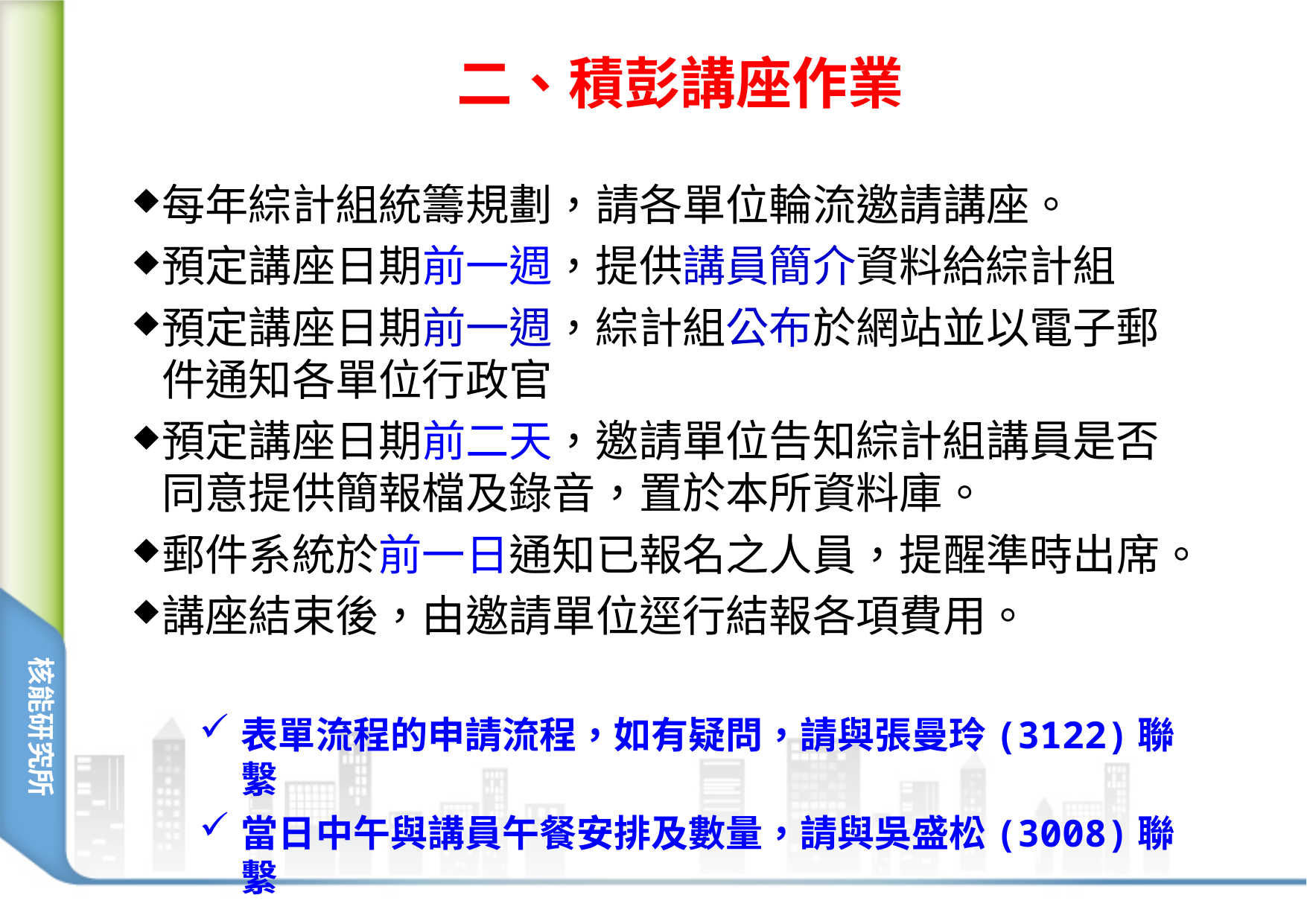

# 二、積彭講座作業
每年綜計組統籌規劃，請各單位輪流邀請講座。
預定講座日期前一週，提供講員簡介資料給綜計組
預定講座日期前一週，綜計組公布於網站並以電子郵件通知各單位行政官
預定講座日期前二天，邀請單位告知綜計組講員是否同意提供簡報檔及錄音，置於本所資料庫。
郵件系統於前一日通知已報名之人員，提醒準時出席。
講座結束後，由邀請單位逕行結報各項費用。

表單流程的申請流程，如有疑問，請與張曼玲(3122)聯繫
當日中午與講員午餐安排及數量，請與吳盛松(3008)聯繫